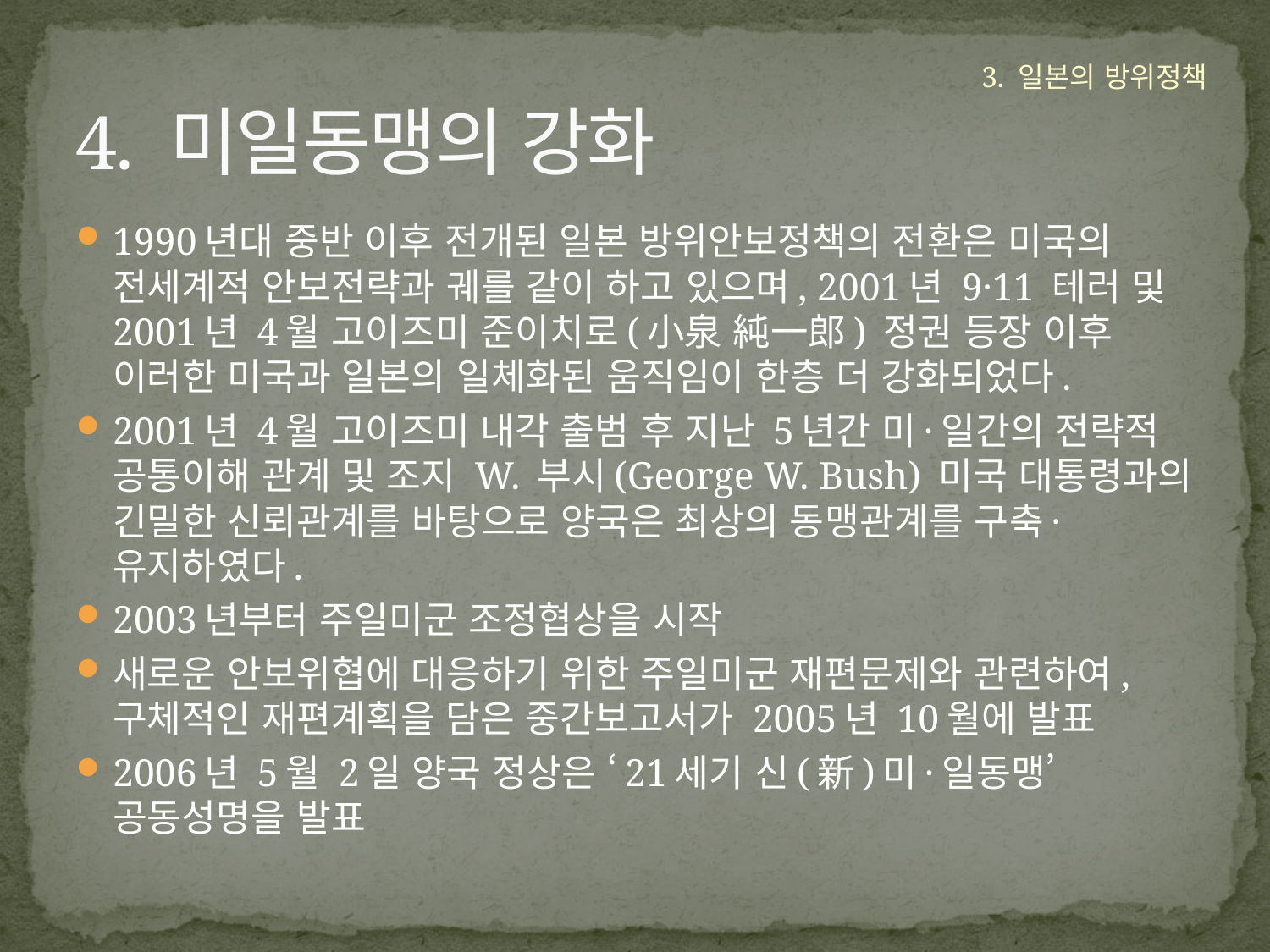

# 4. 미일동맹의 강화
3. 일본의 방위정책
1990년대 중반 이후 전개된 일본 방위안보정책의 전환은 미국의 전세계적 안보전략과 궤를 같이 하고 있으며, 2001년 9·11 테러 및 2001년 4월 고이즈미 준이치로(小泉 純一郎) 정권 등장 이후 이러한 미국과 일본의 일체화된 움직임이 한층 더 강화되었다.
2001년 4월 고이즈미 내각 출범 후 지난 5년간 미·일간의 전략적 공통이해 관계 및 조지 W. 부시(George W. Bush) 미국 대통령과의 긴밀한 신뢰관계를 바탕으로 양국은 최상의 동맹관계를 구축·유지하였다.
2003년부터 주일미군 조정협상을 시작
새로운 안보위협에 대응하기 위한 주일미군 재편문제와 관련하여, 구체적인 재편계획을 담은 중간보고서가 2005년 10월에 발표
2006년 5월 2일 양국 정상은 ‘21세기 신(新)미·일동맹’ 공동성명을 발표